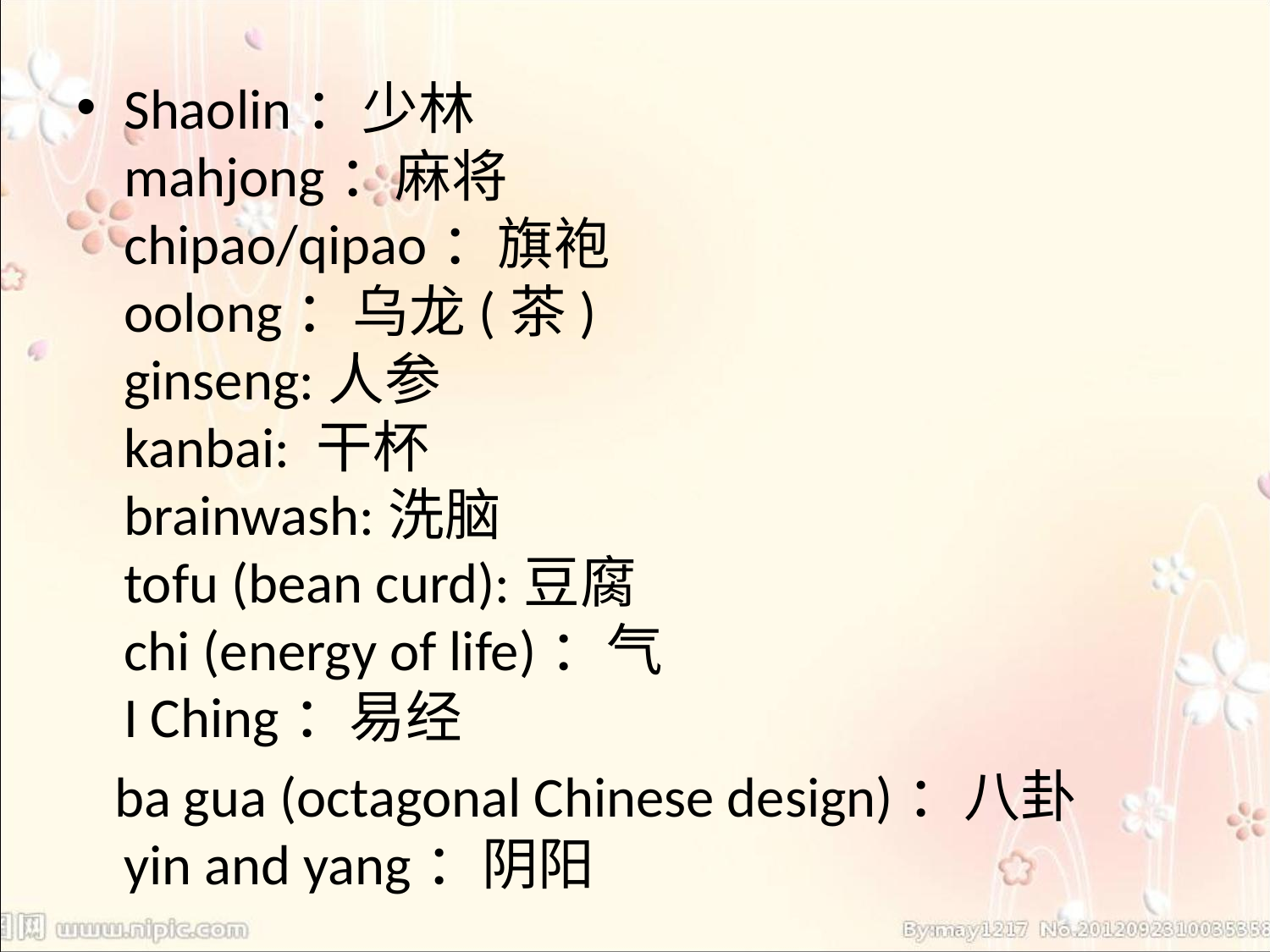

Shaolin：少林
mahjong：麻将
chipao/qipao：旗袍
oolong：乌龙(茶)
ginseng:人参
kanbai: 干杯
brainwash:洗脑
tofu (bean curd):豆腐
chi (energy of life)：气
I Ching：易经
   ba gua (octagonal Chinese design)：八卦
yin and yang：阴阳